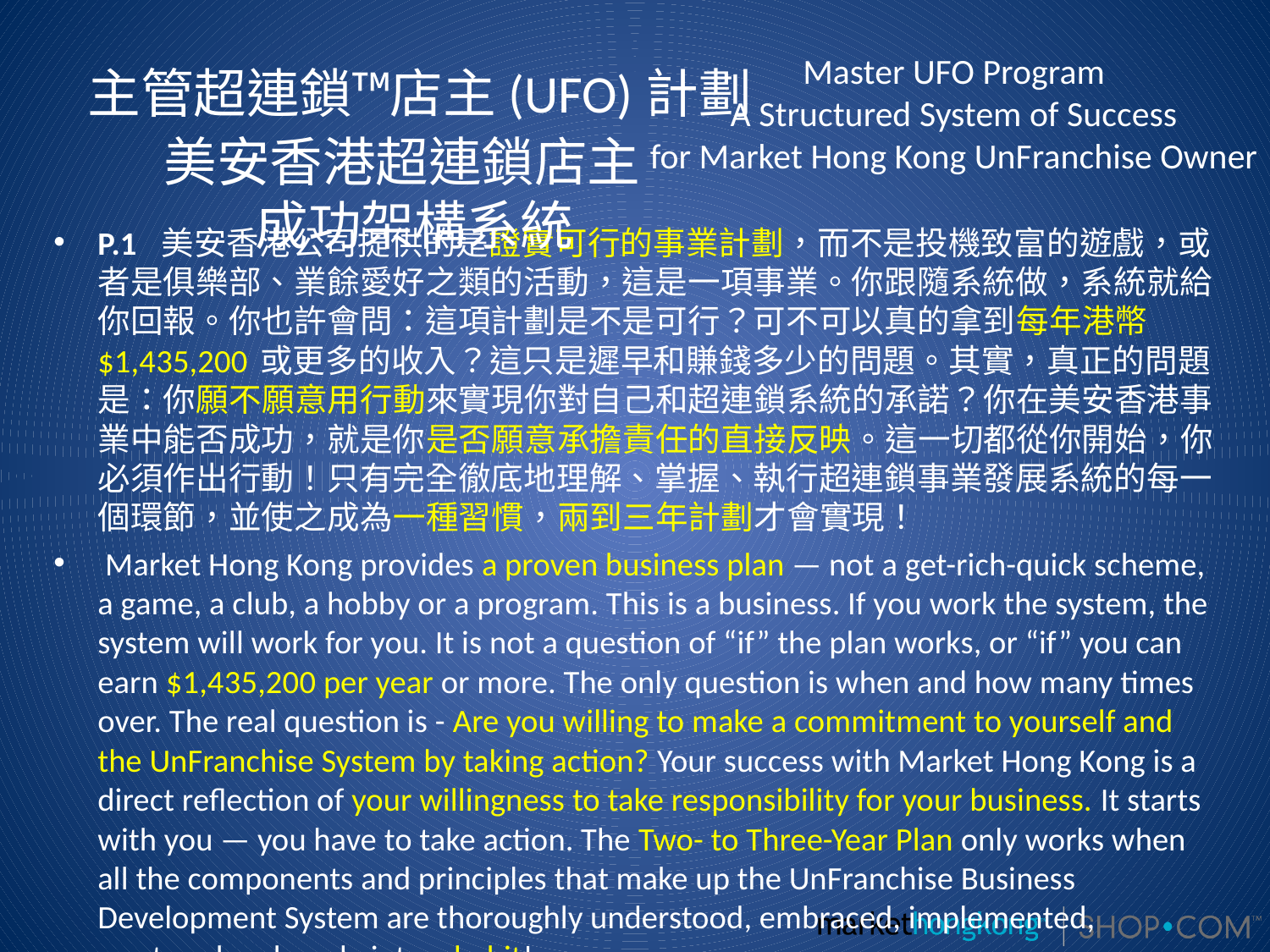

主管超連鎖™店主(UFO)計劃
美安香港超連鎖店主
 成功架構系統

Master UFO Program
 A Structured System of Success
for Market Hong Kong UnFranchise Owner
P.1 美安香港公司提供的是證實可行的事業計劃，而不是投機致富的遊戲，或者是俱樂部、業餘愛好之類的活動，這是一項事業。你跟隨系統做，系統就給你回報。你也許會問：這項計劃是不是可行？可不可以真的拿到每年港幣 $1,435,200 或更多的收入？這只是遲早和賺錢多少的問題。其實，真正的問題是：你願不願意用行動來實現你對自己和超連鎖系統的承諾？你在美安香港事業中能否成功，就是你是否願意承擔責任的直接反映。這一切都從你開始，你必須作出行動！只有完全徹底地理解、掌握、執行超連鎖事業發展系統的每一個環節，並使之成為一種習慣，兩到三年計劃才會實現！
 Market Hong Kong provides a proven business plan — not a get-rich-quick scheme, a game, a club, a hobby or a program. This is a business. If you work the system, the system will work for you. It is not a question of “if” the plan works, or “if” you can earn $1,435,200 per year or more. The only question is when and how many times over. The real question is - Are you willing to make a commitment to yourself and the UnFranchise System by taking action? Your success with Market Hong Kong is a direct reflection of your willingness to take responsibility for your business. It starts with you — you have to take action. The Two- to Three-Year Plan only works when all the components and principles that make up the UnFranchise Business Development System are thoroughly understood, embraced, implemented, mastered and made into a habit!